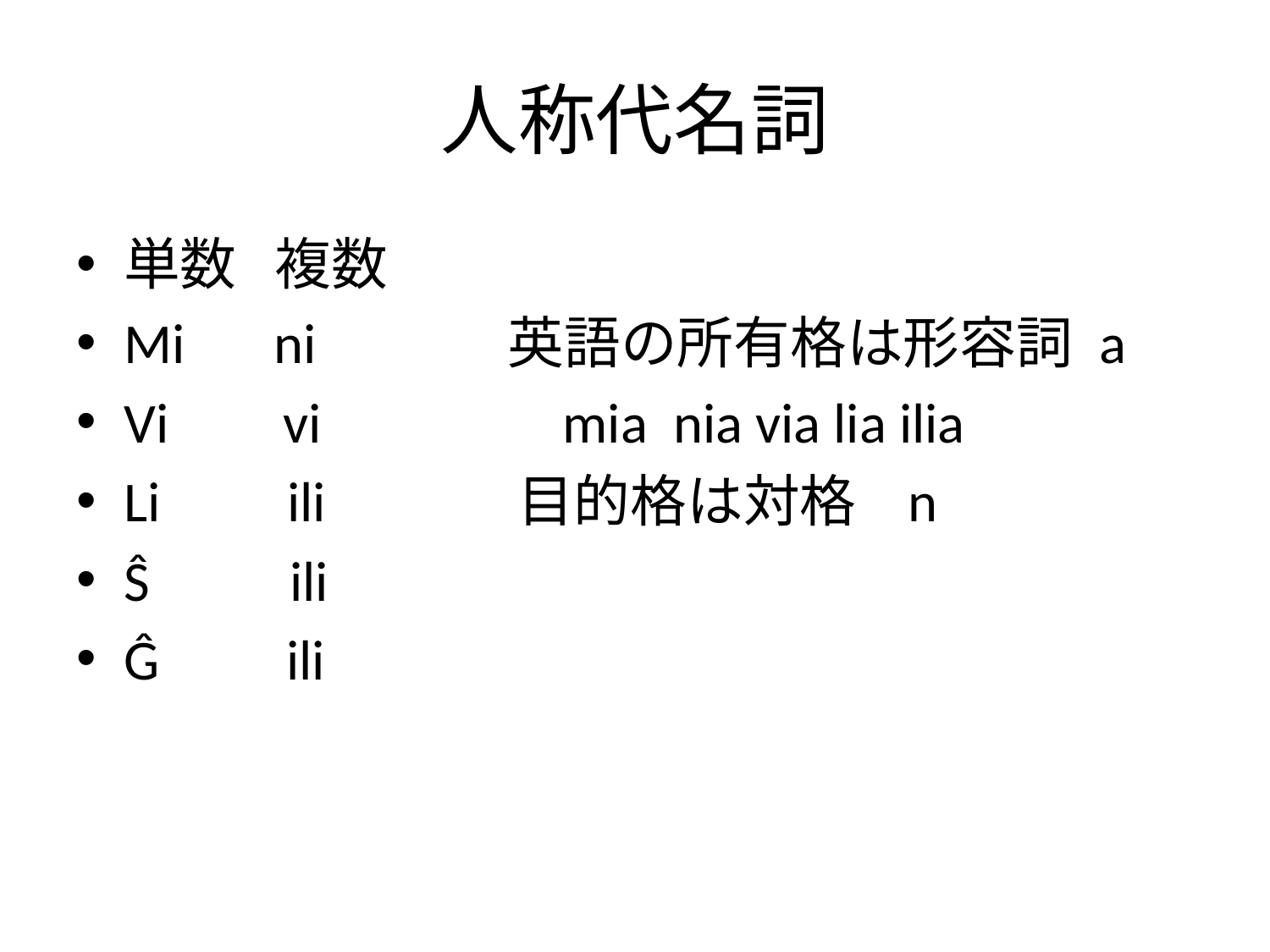

# 人称代名詞
単数   複数
Mi       ni              英語の所有格は形容詞 a
Vi         vi                   mia  nia via lia ilia
Li          ili              目的格は対格   n
Ŝ           ili
Ĝ          ili